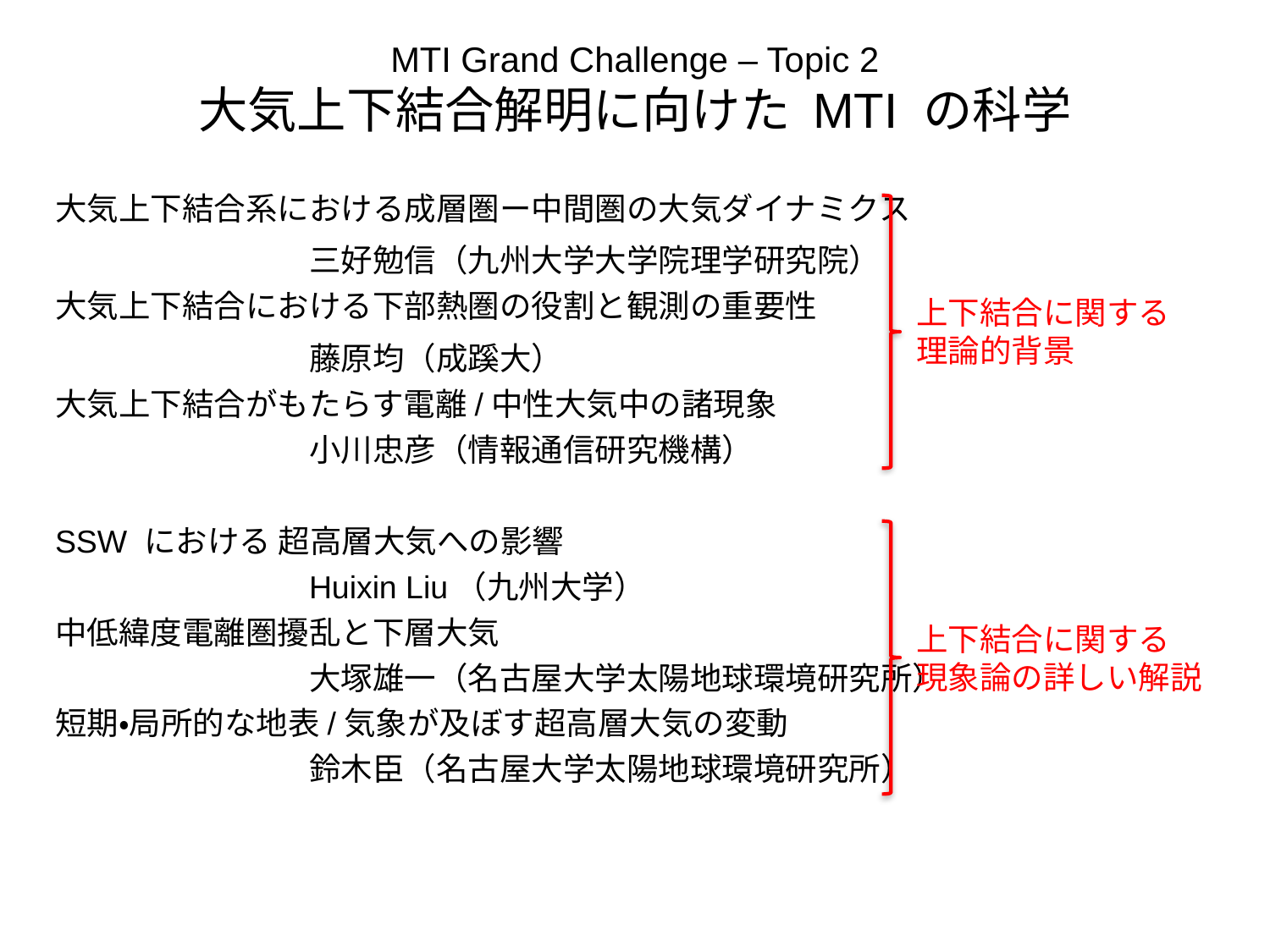

# MTI Grand Challenge – Topic 2 大気上下結合解明に向けた MTI の科学
大気上下結合系における成層圏ー中間圏の大気ダイナミクス
		三好勉信（九州大学大学院理学研究院）
大気上下結合における下部熱圏の役割と観測の重要性
		藤原均（成蹊大）
大気上下結合がもたらす電離/中性大気中の諸現象
		小川忠彦（情報通信研究機構）
SSW における 超高層大気への影響
		Huixin Liu（九州大学）
中低緯度電離圏擾乱と下層大気
		大塚雄一（名古屋大学太陽地球環境研究所）
短期・局所的な地表/気象が及ぼす超高層大気の変動
		鈴木臣（名古屋大学太陽地球環境研究所）

上下結合に関する
理論的背景

上下結合に関する
現象論の詳しい解説